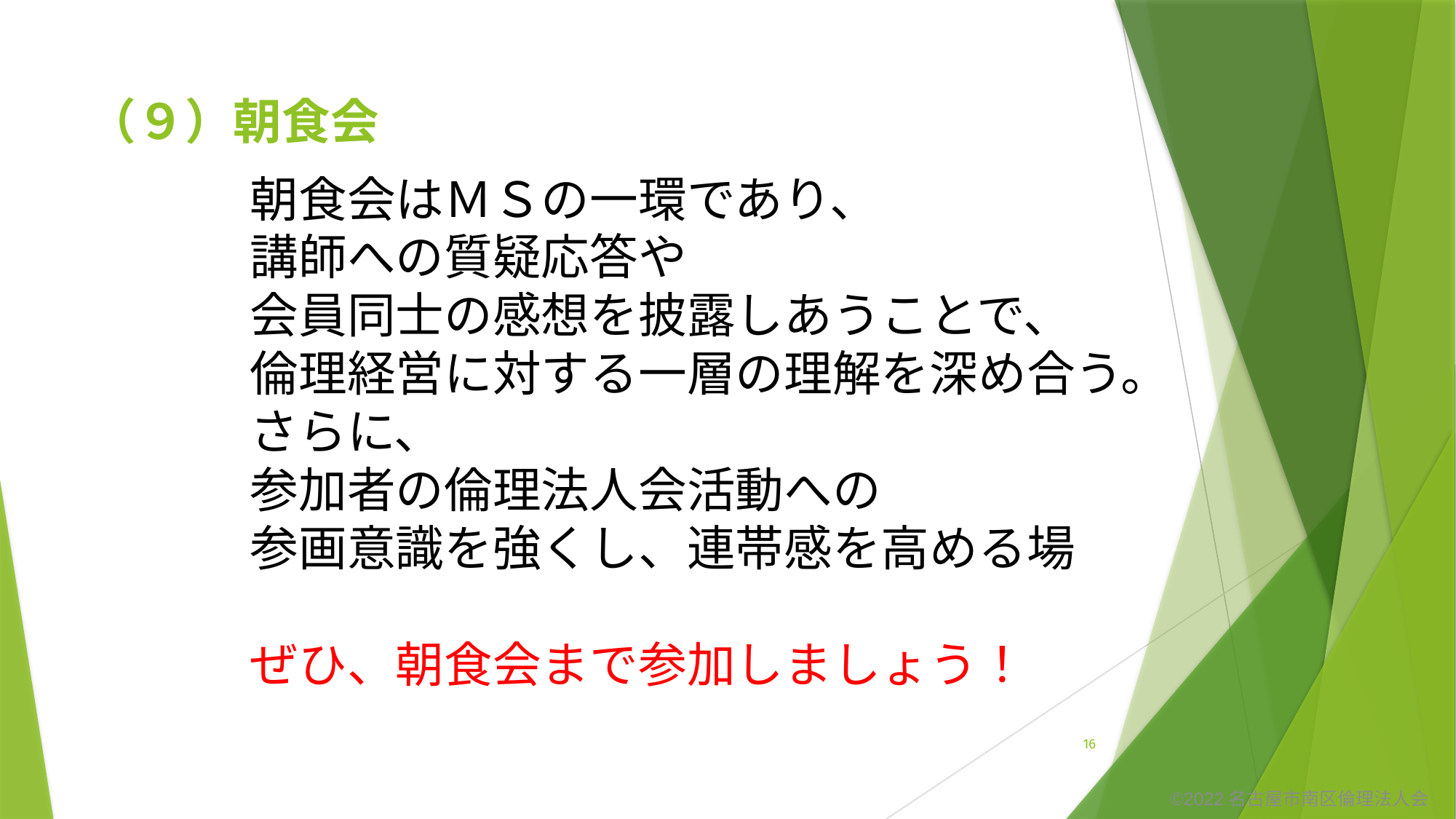

（９）朝食会

朝食会はＭＳの一環であり、
講師への質疑応答や
会員同士の感想を披露しあうことで、
倫理経営に対する一層の理解を深め合う。
さらに、
参加者の倫理法人会活動への
参画意識を強くし、連帯感を高める場

ぜひ、朝食会まで参加しましょう！

16
©2022名古屋市南区倫理法人会